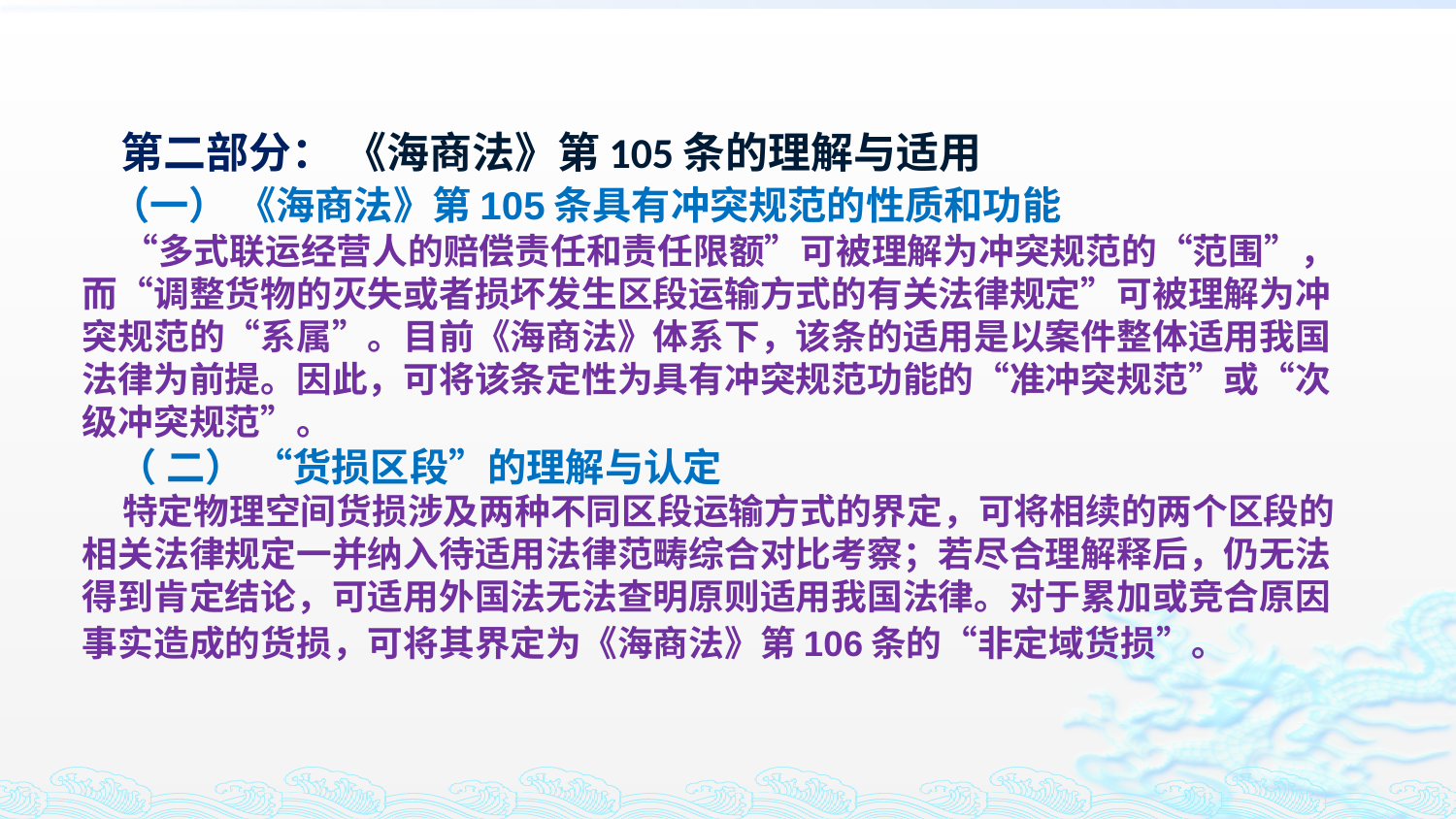

第二部分： 《海商法》第105条的理解与适用
   （一） 《海商法》第105条具有冲突规范的性质和功能
     “多式联运经营人的赔偿责任和责任限额”可被理解为冲突规范的“范围”，而“调整货物的灭失或者损坏发生区段运输方式的有关法律规定”可被理解为冲突规范的“系属”。目前《海商法》体系下，该条的适用是以案件整体适用我国法律为前提。因此，可将该条定性为具有冲突规范功能的“准冲突规范”或“次级冲突规范”。
    （ 二） “货损区段”的理解与认定
     特定物理空间货损涉及两种不同区段运输方式的界定，可将相续的两个区段的相关法律规定一并纳入待适用法律范畴综合对比考察；若尽合理解释后，仍无法得到肯定结论，可适用外国法无法查明原则适用我国法律。对于累加或竞合原因事实造成的货损，可将其界定为《海商法》第106条的“非定域货损”。